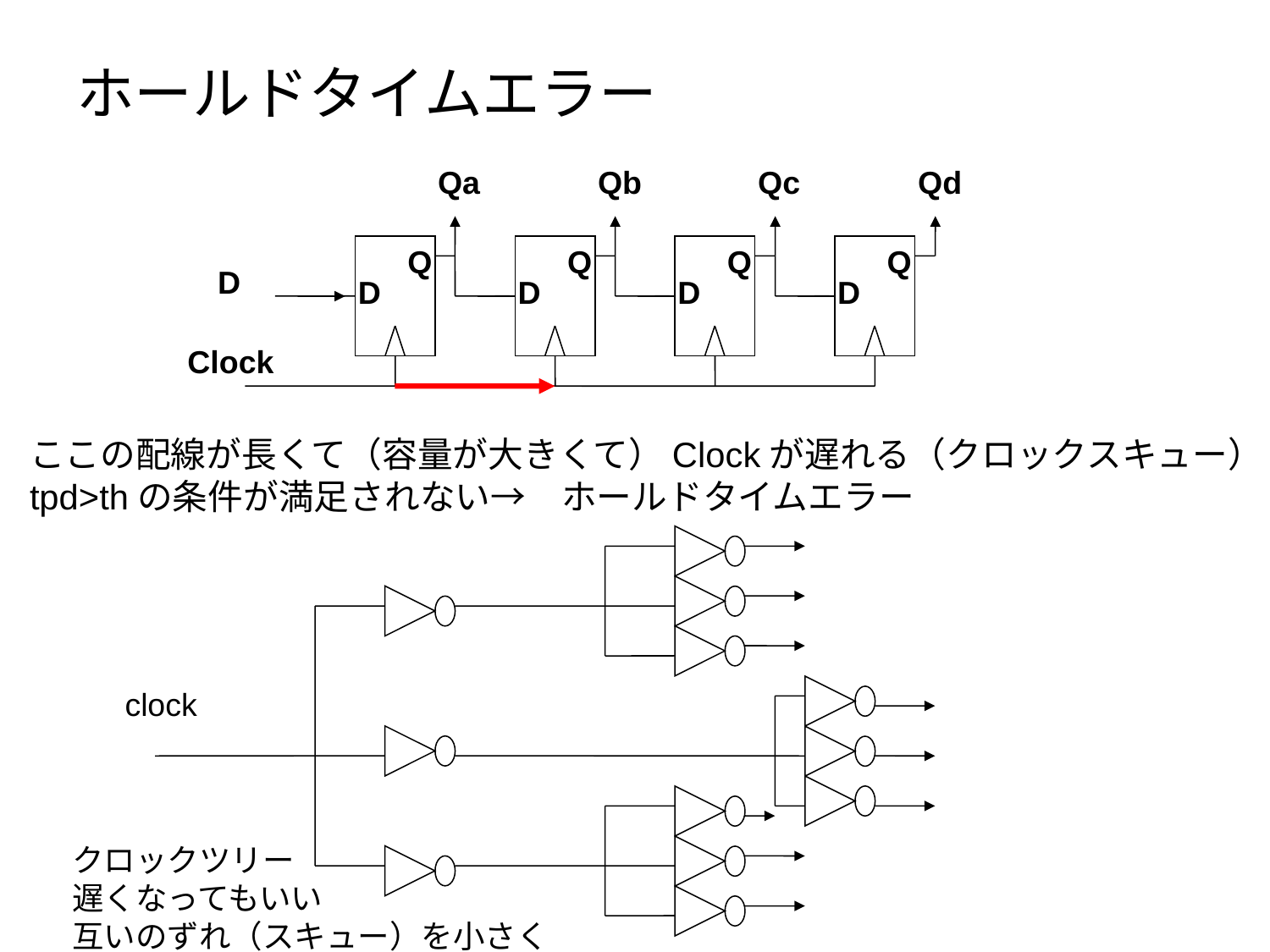

# ホールドタイムエラー
Qa
Qb
Qc
Qd

Q

D

Q

D

Q

D

Q

D

D

Clock

ここの配線が長くて（容量が大きくて）Clockが遅れる（クロックスキュー）と、
tpd>thの条件が満足されない→　ホールドタイムエラー

clock

クロックツリー
遅くなってもいい
互いのずれ（スキュー）を小さく